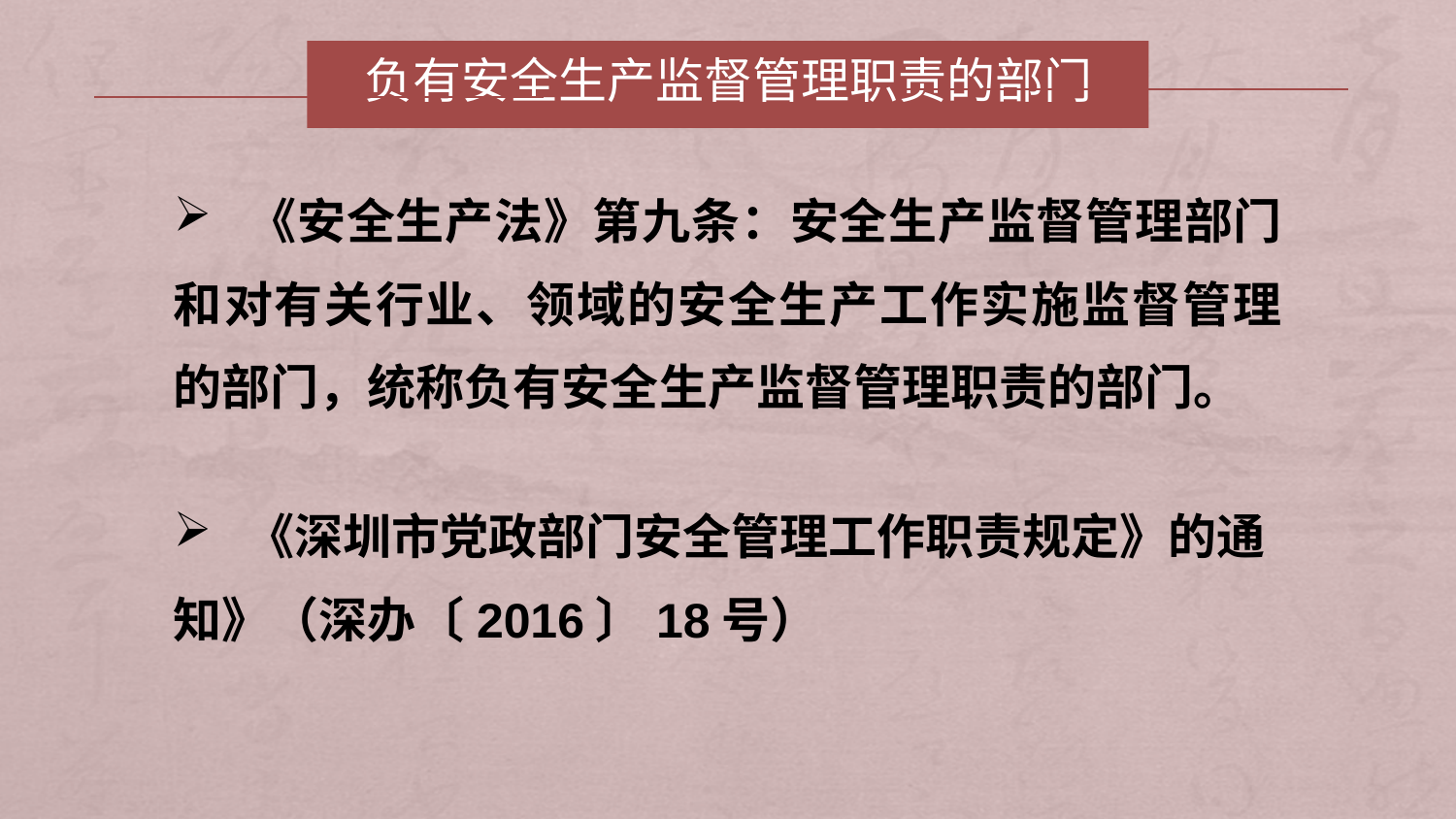

负有安全生产监督管理职责的部门

  《安全生产法》第九条：安全生产监督管理部门和对有关行业、领域的安全生产工作实施监督管理的部门，统称负有安全生产监督管理职责的部门。

  《深圳市党政部门安全管理工作职责规定》的通知》（深办〔2016〕18号）